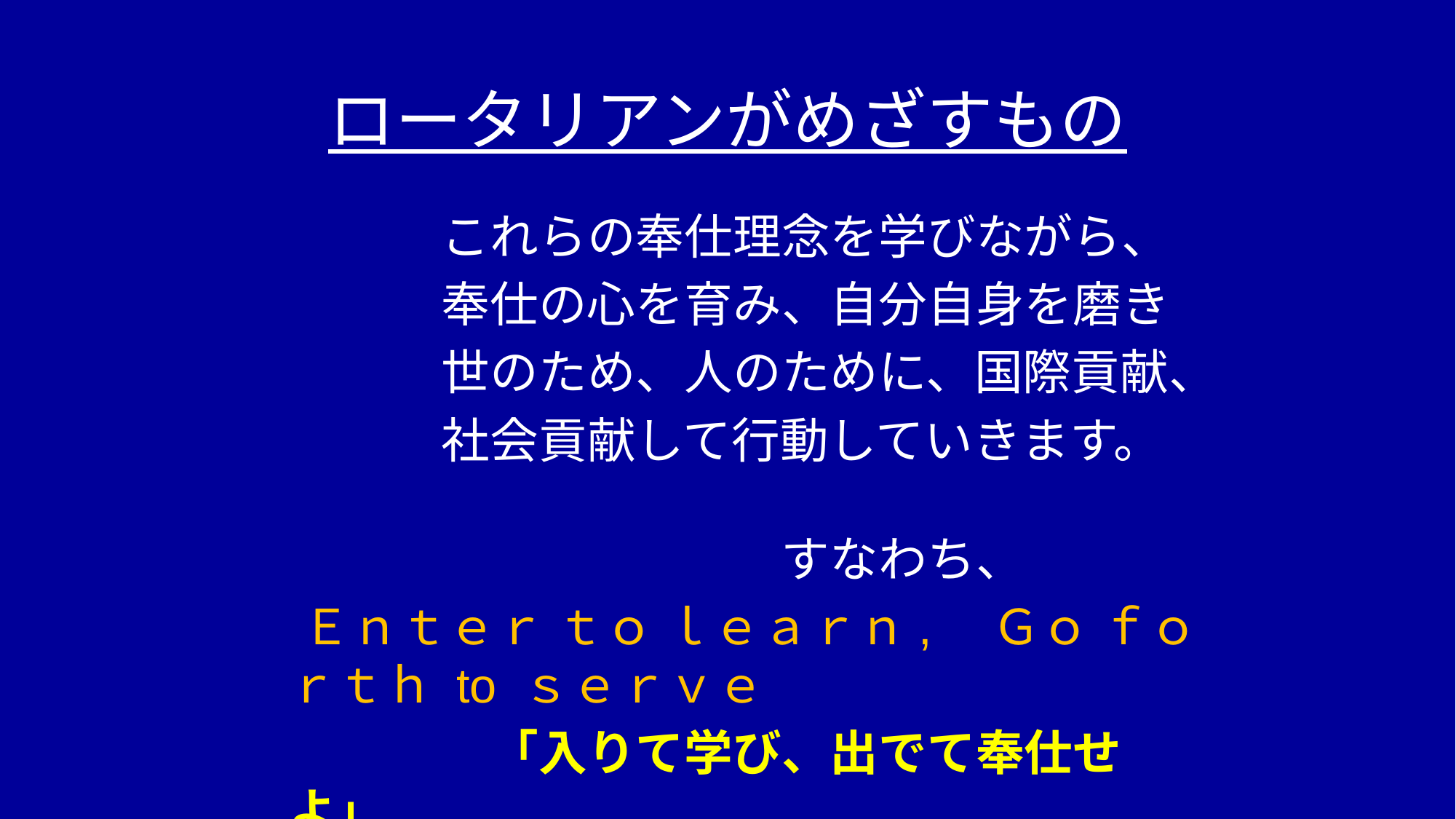

# ロータリアンがめざすもの
　　　　これらの奉仕理念を学びながら、
　　　　奉仕の心を育み、自分自身を磨き
　　　　世のため、人のために、国際貢献、
　　　　社会貢献して行動していきます。

　　　　　　　　　　　すなわち、
    Ｅｎｔｅｒ ｔｏ ｌｅａｒｎ,　Ｇｏ ｆｏｒｔｈ to ｓｅｒｖｅ
　　　　　「入りて学び、出でて奉仕せよ」